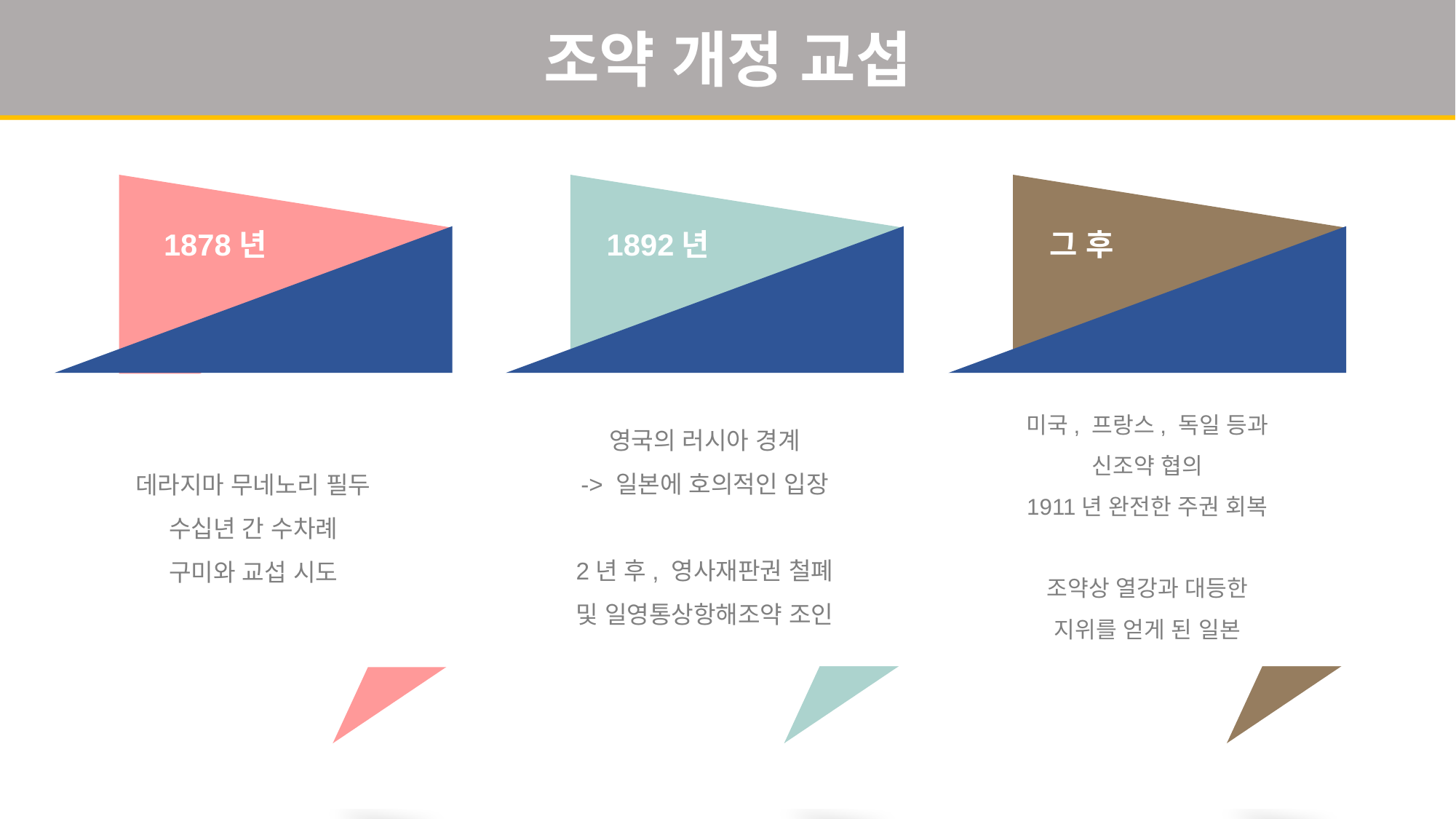

조약 개정 교섭

 1878년

데라지마 무네노리 필두
수십년 간 수차례
구미와 교섭 시도

1892년

영국의 러시아 경계
-> 일본에 호의적인 입장

2년 후, 영사재판권 철폐
및 일영통상항해조약 조인

그 후

미국, 프랑스, 독일 등과
신조약 협의
1911년 완전한 주권 회복

조약상 열강과 대등한
지위를 얻게 된 일본